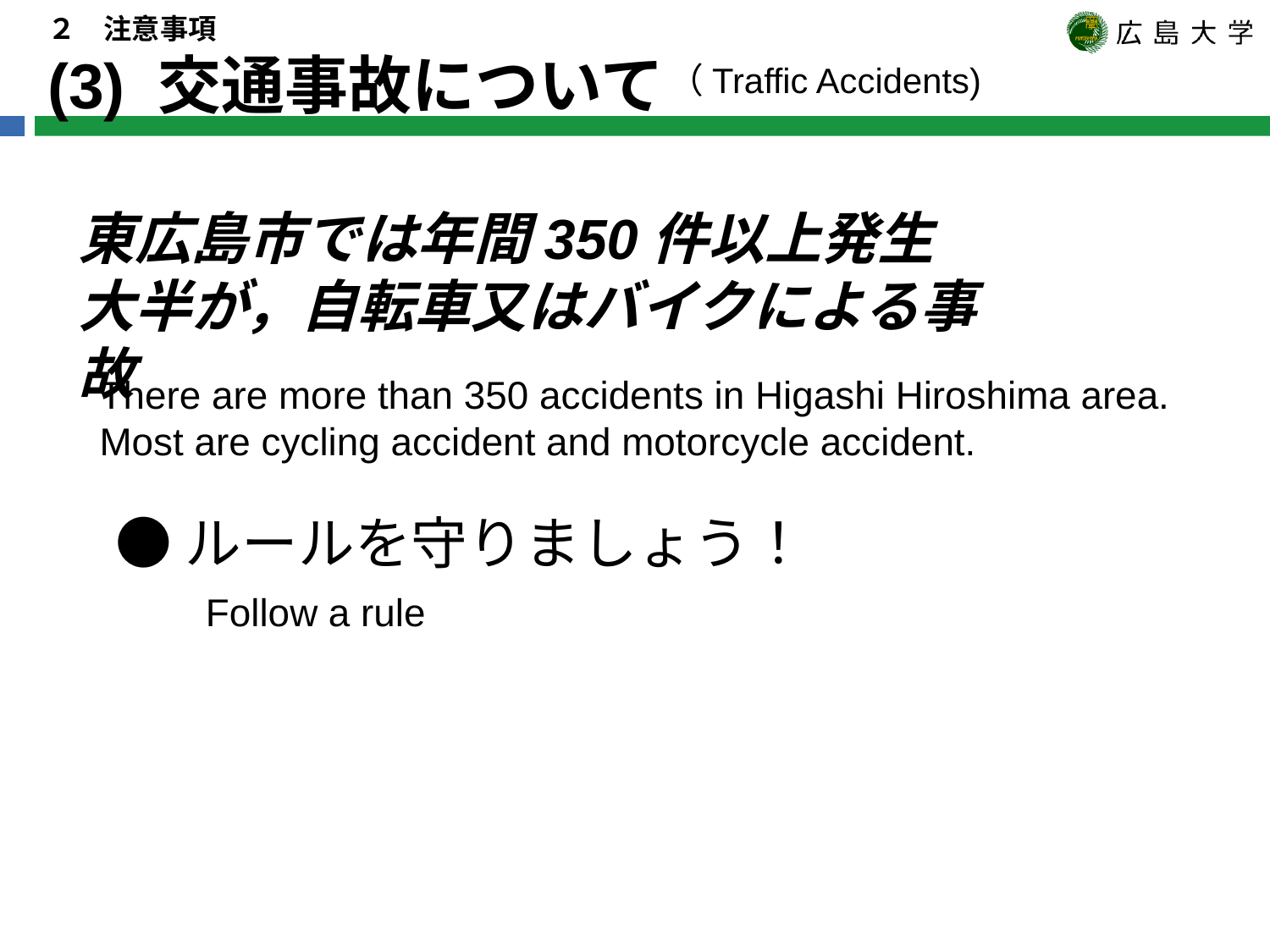

# ２　注意事項 (3) 交通事故について
（Traffic Accidents)
東広島市では年間350件以上発生
大半が，自転車又はバイクによる事故
There are more than 350 accidents in Higashi Hiroshima area.
Most are cycling accident and motorcycle accident.

●ルールを守りましょう！
　　Follow a rule